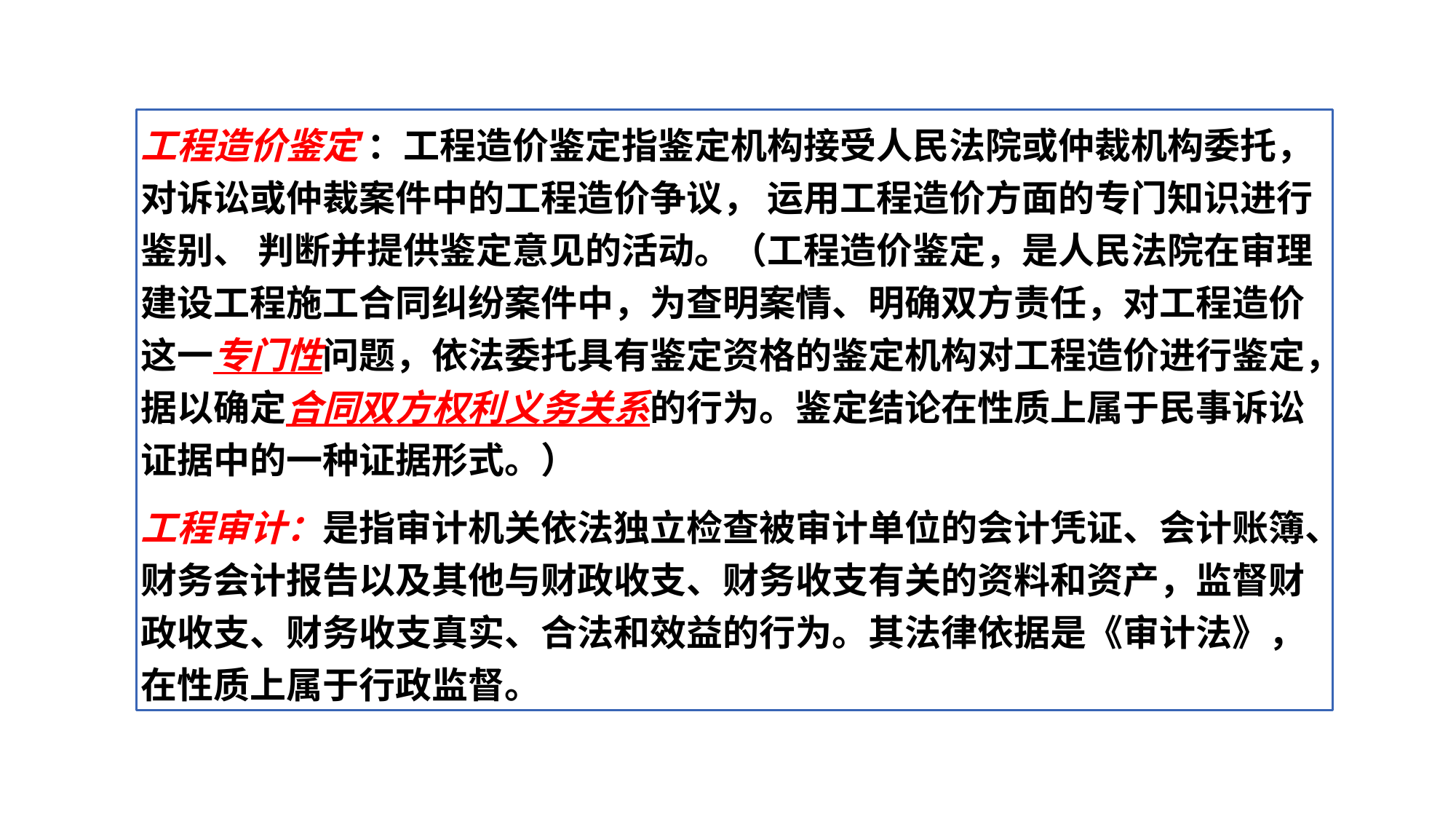

工程造价鉴定 ：工程造价鉴定指鉴定机构接受人民法院或仲裁机构委托，对诉讼或仲裁案件中的工程造价争议， 运用工程造价方面的专门知识进行鉴别、 判断并提供鉴定意见的活动。（工程造价鉴定，是人民法院在审理建设工程施工合同纠纷案件中，为查明案情、明确双方责任，对工程造价这一专门性问题，依法委托具有鉴定资格的鉴定机构对工程造价进行鉴定，据以确定合同双方权利义务关系的行为。鉴定结论在性质上属于民事诉讼证据中的一种证据形式。）
工程审计：是指审计机关依法独立检查被审计单位的会计凭证、会计账簿、财务会计报告以及其他与财政收支、财务收支有关的资料和资产，监督财政收支、财务收支真实、合法和效益的行为。其法律依据是《审计法》，在性质上属于行政监督。